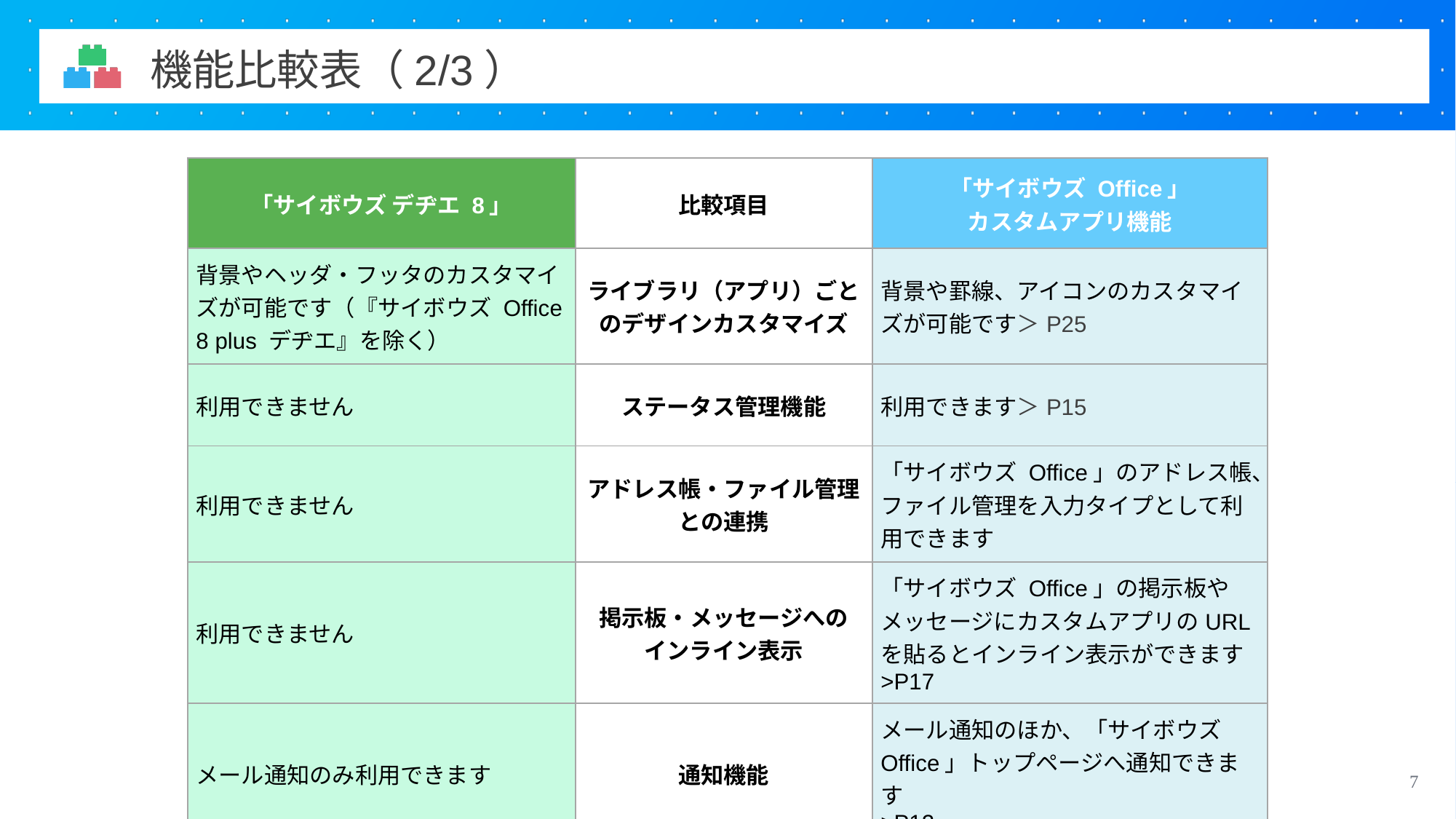

機能比較表（2/3）
| 「サイボウズ デヂエ 8」 | 比較項目 | 「サイボウズ Office」 カスタムアプリ機能 |
| --- | --- | --- |
| 背景やヘッダ・フッタのカスタマイズが可能です（『サイボウズ Office 8 plus デヂエ』を除く） | ライブラリ（アプリ）ごとのデザインカスタマイズ | 背景や罫線、アイコンのカスタマイズが可能です＞P25 |
| 利用できません | ステータス管理機能 | 利用できます＞P15 |
| 利用できません | アドレス帳・ファイル管理 との連携 | 「サイボウズ Office」のアドレス帳、ファイル管理を入力タイプとして利用できます |
| 利用できません | 掲示板・メッセージへの インライン表示 | 「サイボウズ Office」の掲示板やメッセージにカスタムアプリのURLを貼るとインライン表示ができます>P17 |
| メール通知のみ利用できます | 通知機能 | メール通知のほか、「サイボウズ Office」トップページへ通知できます >P12 |
7